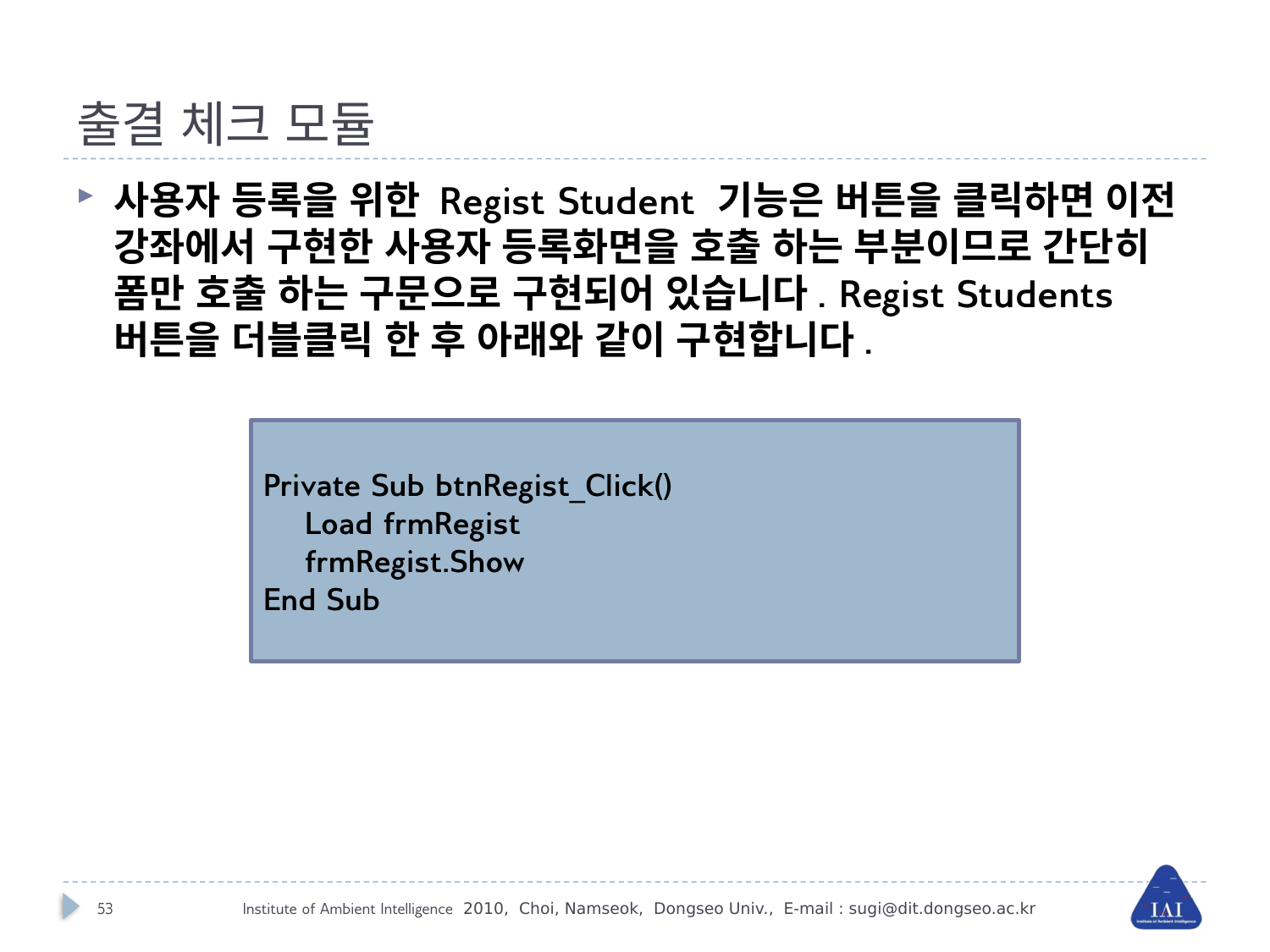

# 출결 체크 모듈
사용자 등록을 위한 Regist Student 기능은 버튼을 클릭하면 이전 강좌에서 구현한 사용자 등록화면을 호출 하는 부분이므로 간단히 폼만 호출 하는 구문으로 구현되어 있습니다. Regist Students버튼을 더블클릭 한 후 아래와 같이 구현합니다.

Private Sub btnRegist_Click()
    Load frmRegist
    frmRegist.Show
End Sub